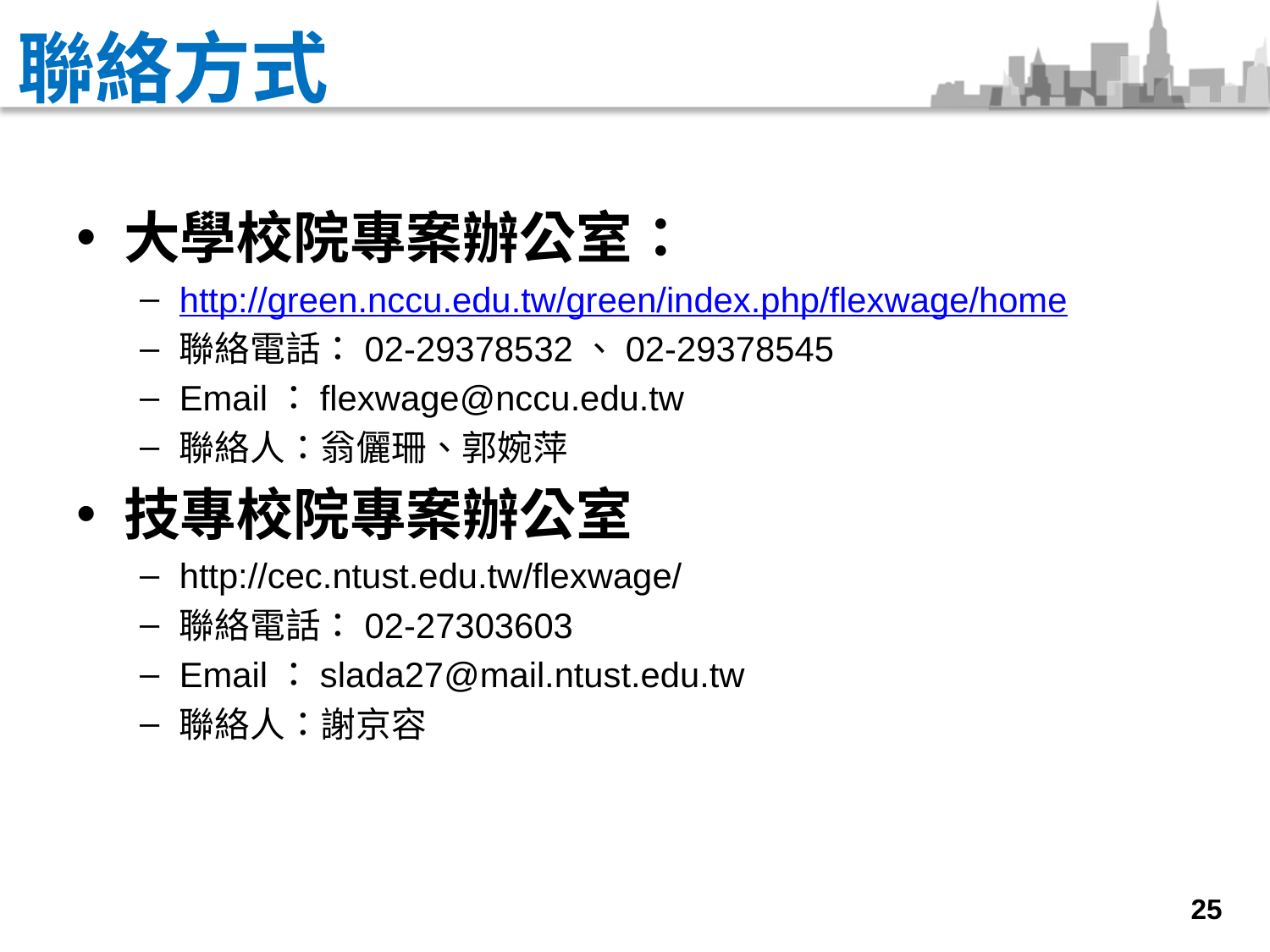

# 聯絡方式
大學校院專案辦公室：
http://green.nccu.edu.tw/green/index.php/flexwage/home
聯絡電話：02-29378532、02-29378545
Email：flexwage@nccu.edu.tw
聯絡人：翁儷珊、郭婉萍
技專校院專案辦公室
http://cec.ntust.edu.tw/flexwage/
聯絡電話：02-27303603
Email：slada27@mail.ntust.edu.tw
聯絡人：謝京容
25